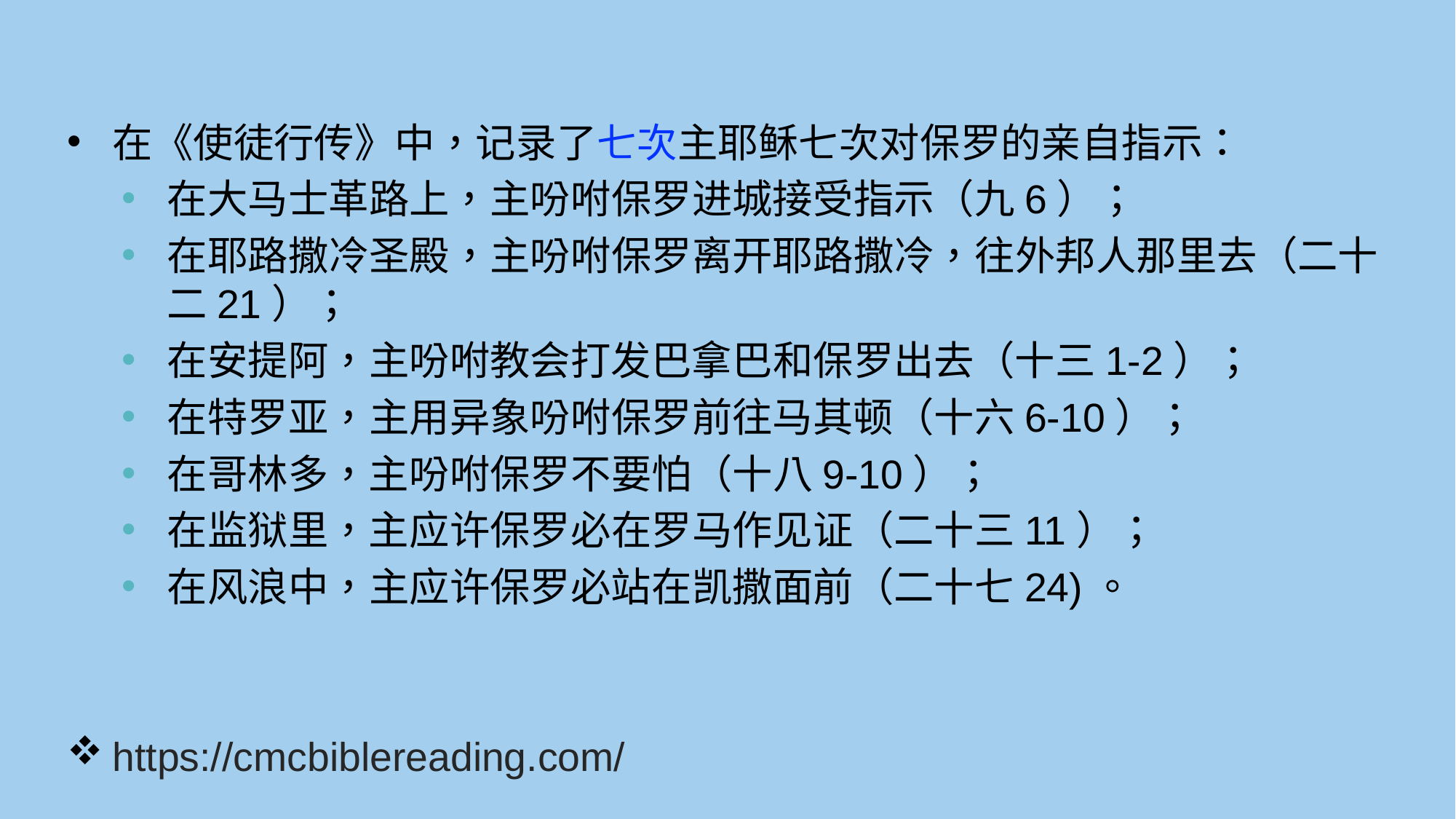

在《使徒行传》中，记录了七次主耶稣七次对保罗的亲自指示：
在大马士革路上，主吩咐保罗进城接受指示（九6）；
在耶路撒冷圣殿，主吩咐保罗离开耶路撒冷，往外邦人那里去（二十二21）；
在安提阿，主吩咐教会打发巴拿巴和保罗出去（十三1-2）；
在特罗亚，主用异象吩咐保罗前往马其顿（十六6-10）；
在哥林多，主吩咐保罗不要怕（十八9-10）；
在监狱里，主应许保罗必在罗马作见证（二十三11）；
在风浪中，主应许保罗必站在凯撒面前（二十七24)。

https://cmcbiblereading.com/